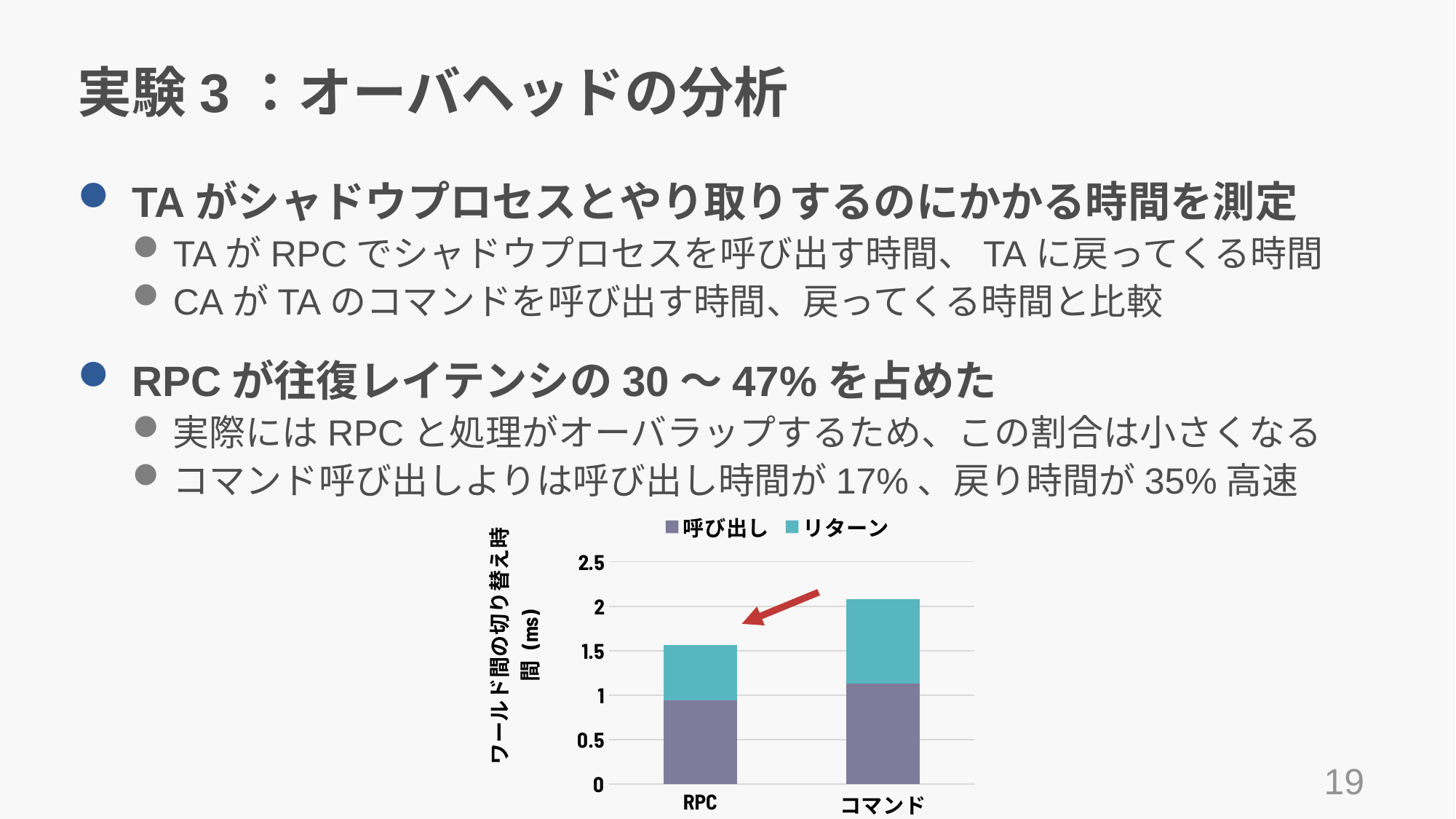

# 実験3：オーバヘッドの分析
TAがシャドウプロセスとやり取りするのにかかる時間を測定
TAがRPCでシャドウプロセスを呼び出す時間、TAに戻ってくる時間
CAがTAのコマンドを呼び出す時間、戻ってくる時間と比較
RPCが往復レイテンシの30〜47%を占めた
実際にはRPCと処理がオーバラップするため、この割合は小さくなる
コマンド呼び出しよりは呼び出し時間が17%、戻り時間が35%高速

### Chart

| Category | 呼び出し | リターン |
|---|---|---|
| RPC | 0.9396982 | 0.6216613999999999 |
| コマンド | 1.1283344 | 0.9536592 |